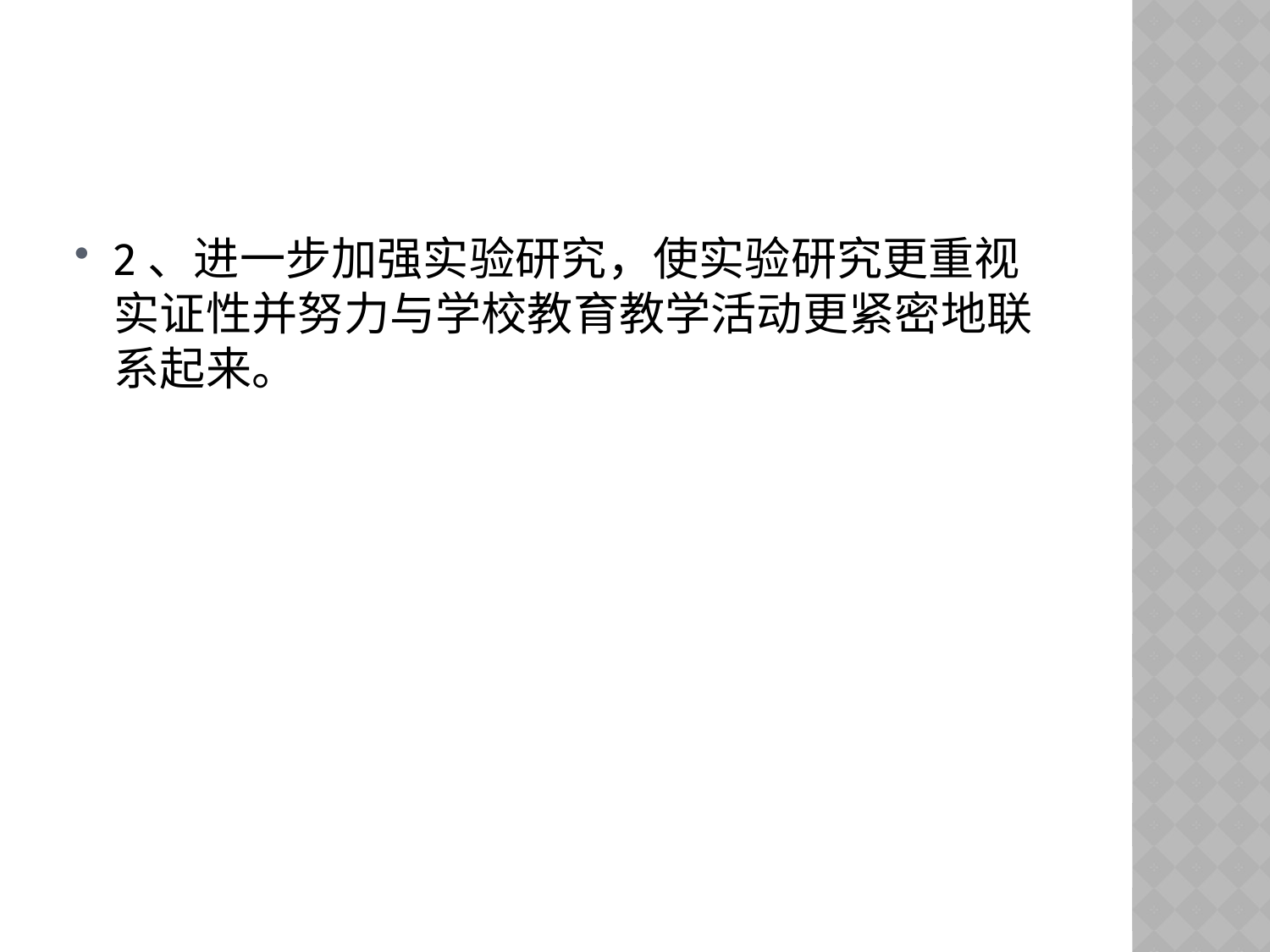

#
2、进一步加强实验研究，使实验研究更重视实证性并努力与学校教育教学活动更紧密地联系起来。